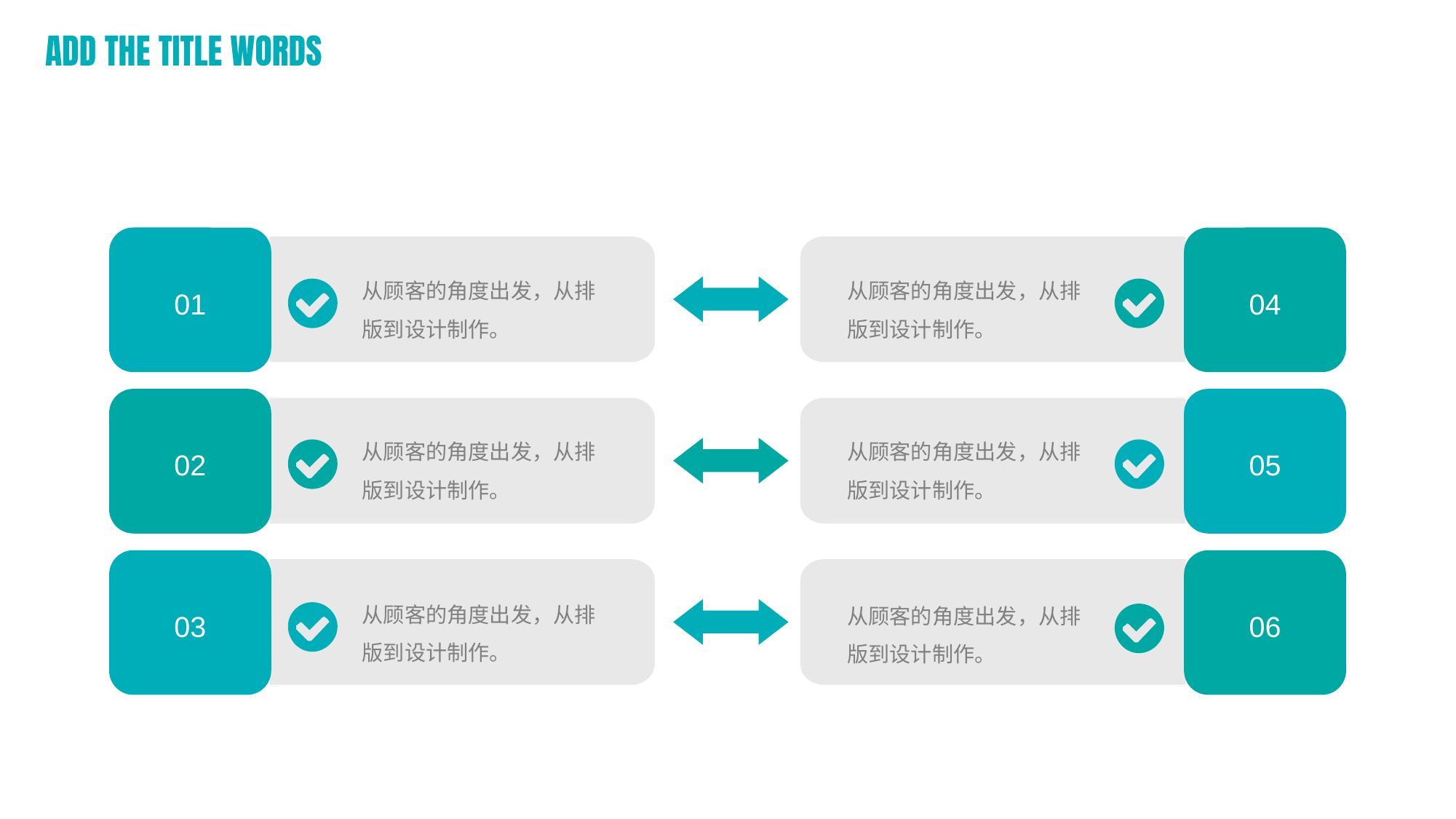

ADD THE TITLE WORDS
01
04

从顾客的角度出发，从排版到设计制作。
从顾客的角度出发，从排版到设计制作。

02
05

从顾客的角度出发，从排版到设计制作。
从顾客的角度出发，从排版到设计制作。

03
06

从顾客的角度出发，从排版到设计制作。
从顾客的角度出发，从排版到设计制作。